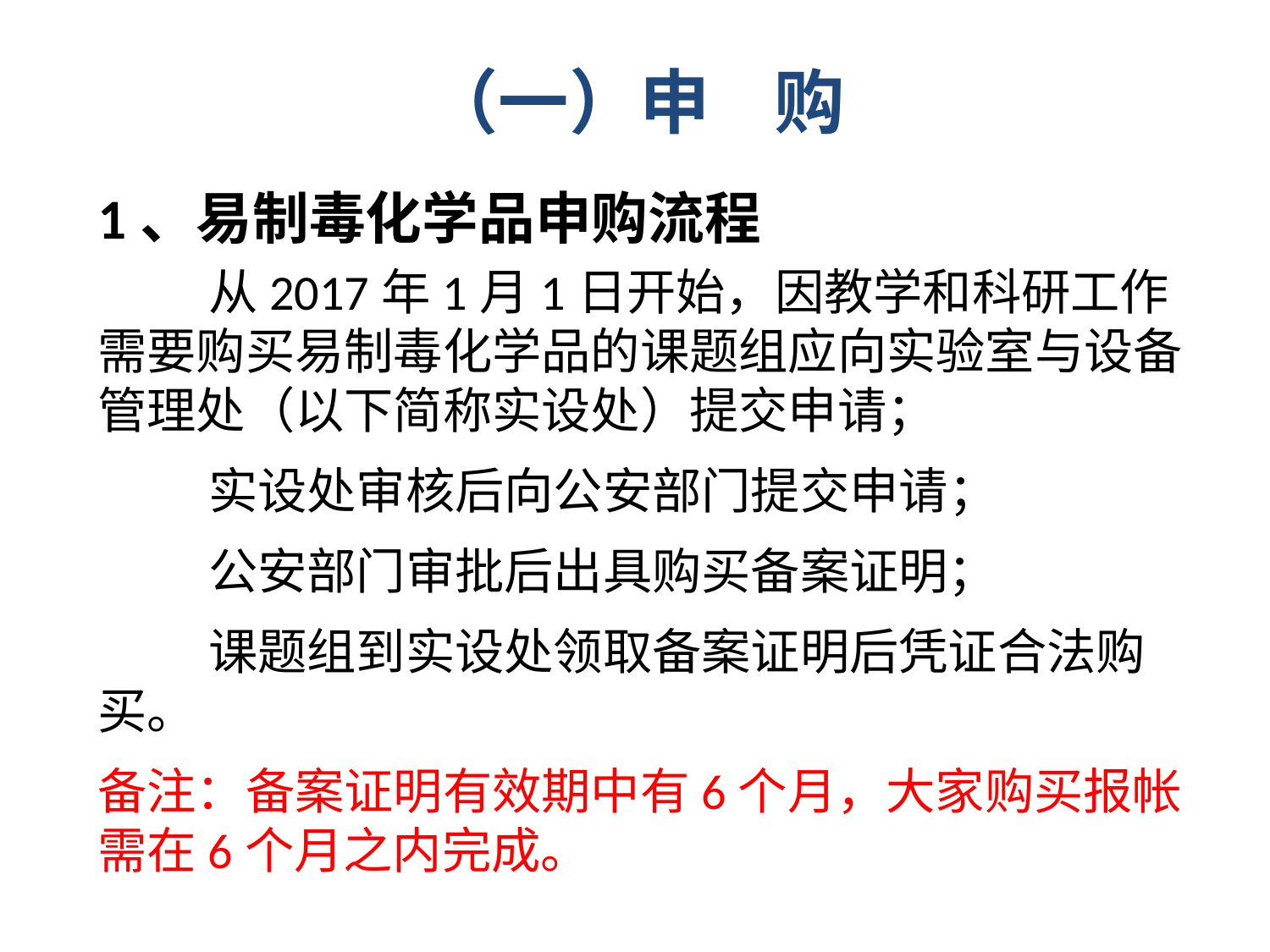

# （一）申    购
1、易制毒化学品申购流程
         从2017年1月1日开始，因教学和科研工作需要购买易制毒化学品的课题组应向实验室与设备管理处（以下简称实设处）提交申请；
         实设处审核后向公安部门提交申请；
         公安部门审批后出具购买备案证明；
         课题组到实设处领取备案证明后凭证合法购买。
备注：备案证明有效期中有6个月，大家购买报帐需在6个月之内完成。